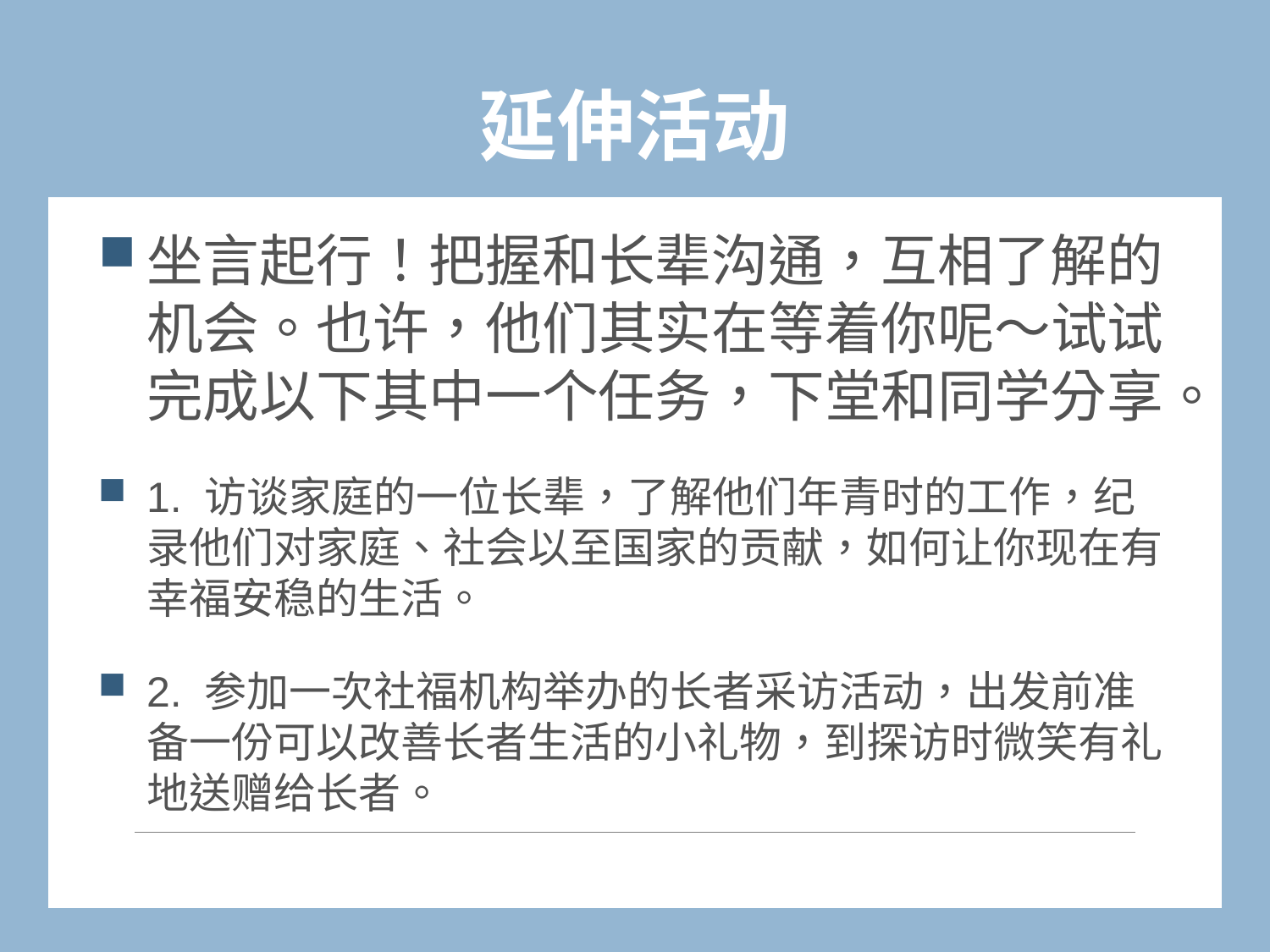

延伸活动
坐言起行！把握和长辈沟通，互相了解的机会。也许，他们其实在等着你呢～试试完成以下其中一个任务，下堂和同学分享。
1. 访谈家庭的一位长辈，了解他们年青时的工作，纪录他们对家庭、社会以至国家的贡献，如何让你现在有幸福安稳的生活。
2. 参加一次社福机构举办的长者采访活动，出发前准备一份可以改善长者生活的小礼物，到探访时微笑有礼地送赠给长者。